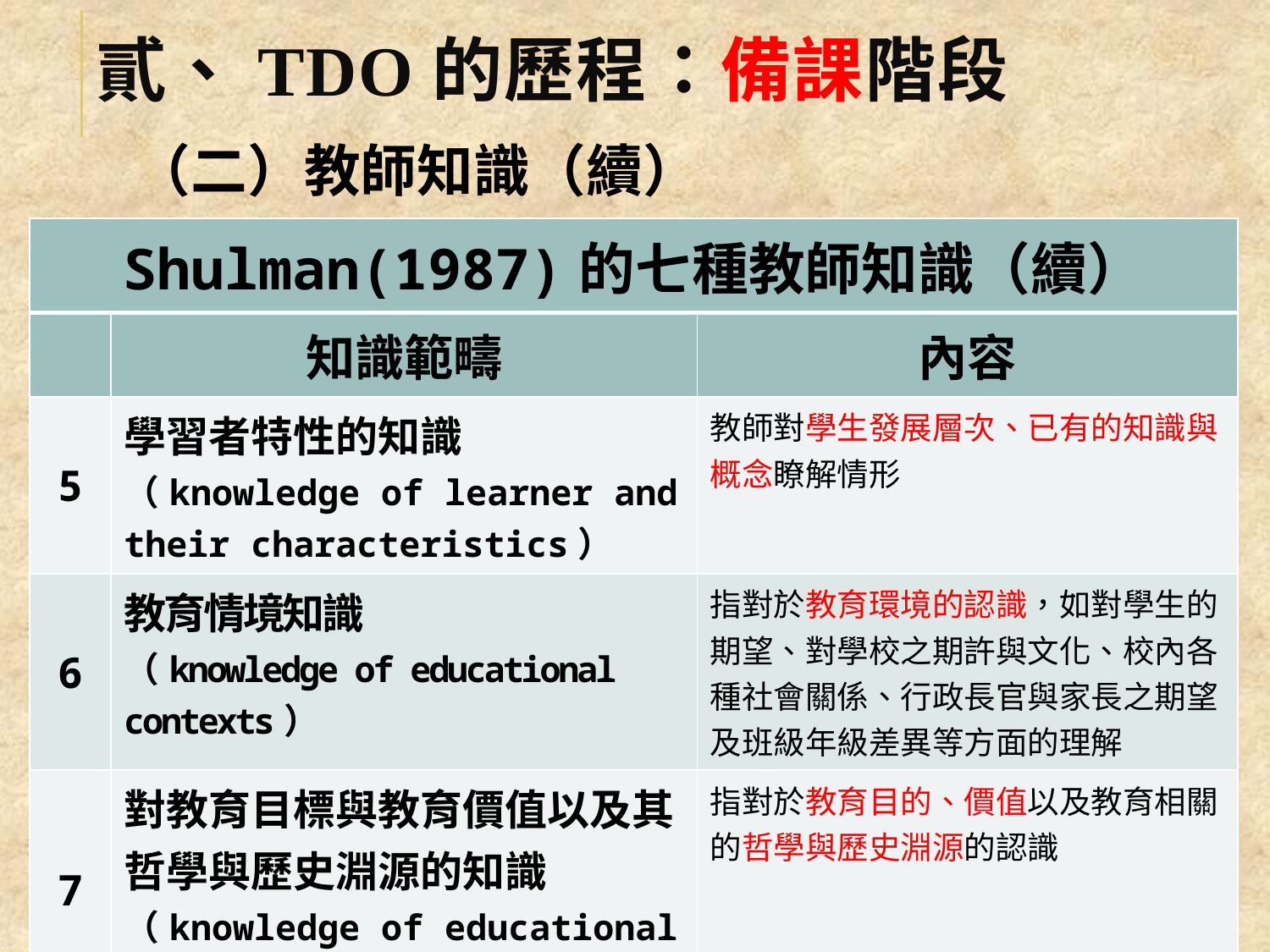

# 貳、TDO的歷程：備課階段
（二）教師知識（續）

| Shulman(1987)的七種教師知識（續） |  |  |
| --- | --- | --- |
|  | 知識範疇 | 內容 |
| 5 | 學習者特性的知識 （knowledge of learner and their characteristics） | 教師對學生發展層次、已有的知識與概念瞭解情形 |
| 6 | 教育情境知識 （knowledge of educational contexts） | 指對於教育環境的認識，如對學生的期望、對學校之期許與文化、校內各種社會關係、行政長官與家長之期望及班級年級差異等方面的理解 |
| 7 | 對教育目標與教育價值以及其哲學與歷史淵源的知識 （knowledge of educational aims） | 指對於教育目的、價值以及教育相關的哲學與歷史淵源的認識 |
13